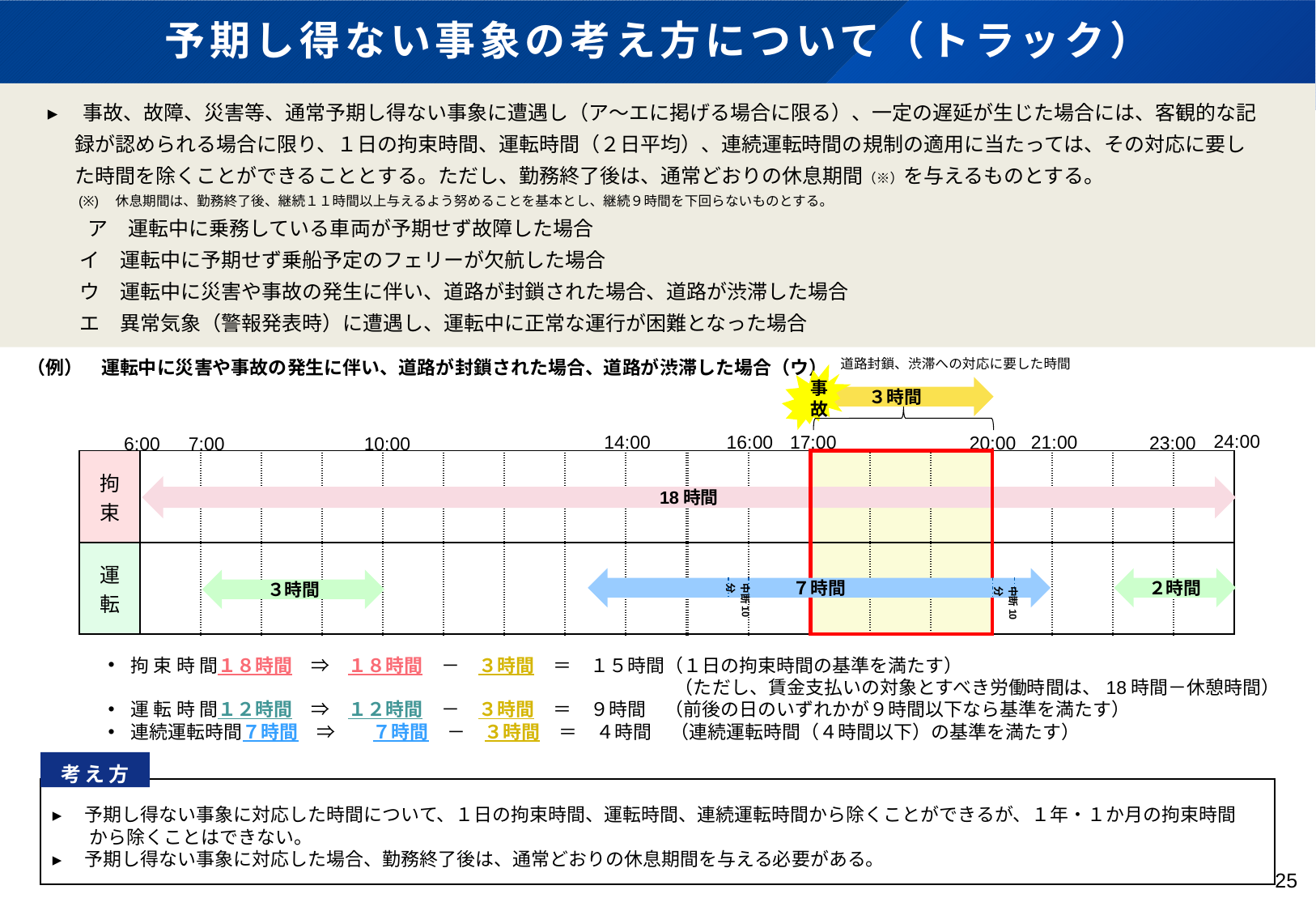

予期し得ない事象の考え方について（トラック）
▸　事故、故障、災害等、通常予期し得ない事象に遭遇し（ア～エに掲げる場合に限る）、一定の遅延が生じた場合には、客観的な記
     録が認められる場合に限り、１日の拘束時間、運転時間（２日平均）、連続運転時間の規制の適用に当たっては、その対応に要し
     た時間を除くことができることとする。ただし、勤務終了後は、通常どおりの休息期間（※）を与えるものとする。
        (※)　休息期間は、勤務終了後、継続１１時間以上与えるよう努めることを基本とし、継続９時間を下回らないものとする。
　　ア　運転中に乗務している車両が予期せず故障した場合
      イ　運転中に予期せず乗船予定のフェリーが欠航した場合
      ウ　運転中に災害や事故の発生に伴い、道路が封鎖された場合、道路が渋滞した場合
      エ　異常気象（警報発表時）に遭遇し、運転中に正常な運行が困難となった場合

（例）　運転中に災害や事故の発生に伴い、道路が封鎖された場合、道路が渋滞した場合（ウ）
道路封鎖、渋滞への対応に要した時間
事故
３時間
24:00
14:00
17:00
21:00
16:00
23:00
20:00
6:00
7:00
10:00
| 拘束 |  |  |  |  |  |  |  |  |  |
| --- | --- | --- | --- | --- | --- | --- | --- | --- | --- |
| 運転 |  |  |  |  |  |  |  |  |  |
|  |  |  |  |  |  |  |  |  |
| --- | --- | --- | --- | --- | --- | --- | --- | --- |
|  |  |  |  |  |  |  |  |  |

18時間
７時間
２時間
３時間
中断10分
中断10分
拘 束 時 間１８時間　⇒　１８時間　－　３時間　＝　１５時間（１日の拘束時間の基準を満たす）
 　　　　　　　　　　　　　　　　　　　　　　　　　　　　　　（ただし、賃金支払いの対象とすべき労働時間は、18時間－休憩時間）
運 転 時 間１２時間　⇒　１２時間　－　３時間　＝　９時間　（前後の日のいずれかが９時間以下なら基準を満たす）
連続運転時間７時間　⇒　　７時間　－　３時間　＝　４時間　（連続運転時間（４時間以下）の基準を満たす）
考え方

▸　予期し得ない事象に対応した時間について、１日の拘束時間、運転時間、連続運転時間から除くことができるが、１年・１か月の拘束時間
　　から除くことはできない。
▸　予期し得ない事象に対応した場合、勤務終了後は、通常どおりの休息期間を与える必要がある。
25